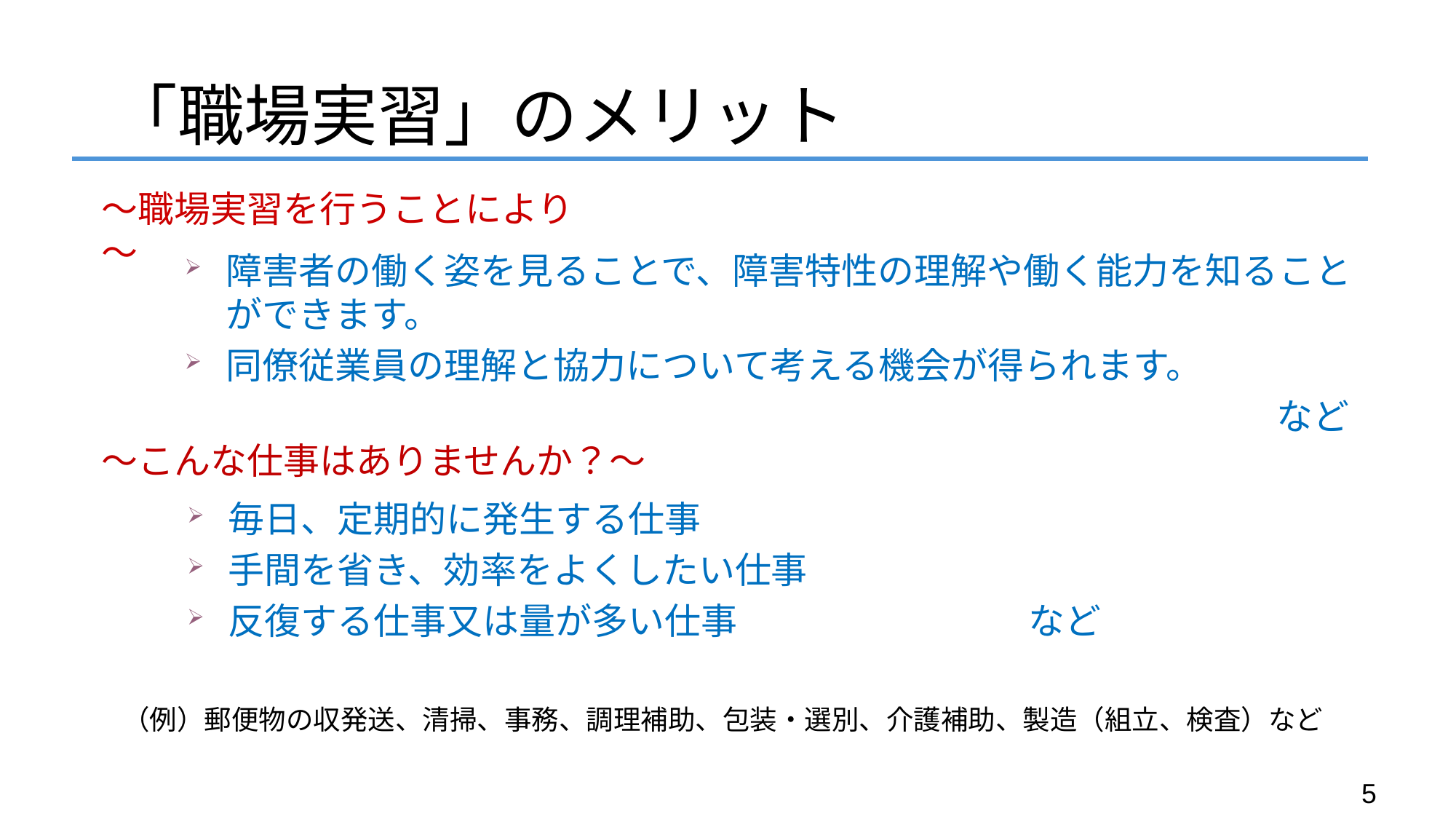

# 「職場実習」のメリット
～職場実習を行うことにより～
障害者の働く姿を見ることで、障害特性の理解や働く能力を知ることができます。
同僚従業員の理解と協力について考える機会が得られます。
　　　　　　　　　　　　　　　　　　　　　　　　　　　　　　など
～こんな仕事はありませんか？～
毎日、定期的に発生する仕事
手間を省き、効率をよくしたい仕事
反復する仕事又は量が多い仕事　　　　　　　　など

　（例）郵便物の収発送、清掃、事務、調理補助、包装・選別、介護補助、製造（組立、検査）など
5